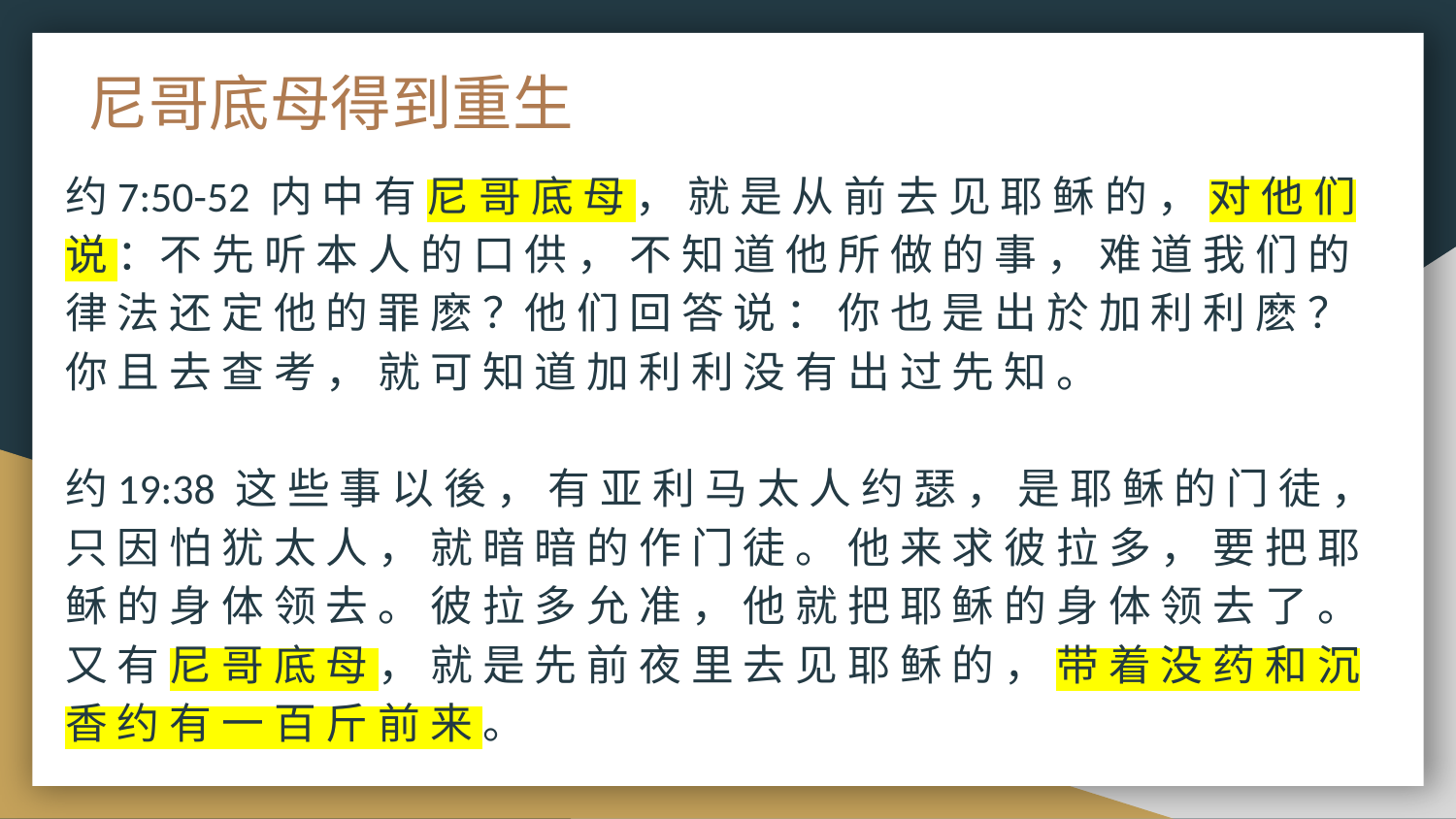

# 尼哥底母得到重生
约7:50-52 内 中 有 尼 哥 底 母 ， 就 是 从 前 去 见 耶 稣 的 ， 对 他 们 说 ：不 先 听 本 人 的 口 供 ， 不 知 道 他 所 做 的 事 ， 难 道 我 们 的 律 法 还 定 他 的 罪 麽 ？他 们 回 答 说 ： 你 也 是 出 於 加 利 利 麽 ？ 你 且 去 查 考 ， 就 可 知 道 加 利 利 没 有 出 过 先 知 。

约19:38 这 些 事 以 後 ， 有 亚 利 马 太 人 约 瑟 ， 是 耶 稣 的 门 徒 ， 只 因 怕 犹 太 人 ， 就 暗 暗 的 作 门 徒 。 他 来 求 彼 拉 多 ， 要 把 耶 稣 的 身 体 领 去 。 彼 拉 多 允 准 ， 他 就 把 耶 稣 的 身 体 领 去 了 。 又 有 尼 哥 底 母 ， 就 是 先 前 夜 里 去 见 耶 稣 的 ， 带 着 没 药 和 沉 香 约 有 一 百 斤 前 来 。